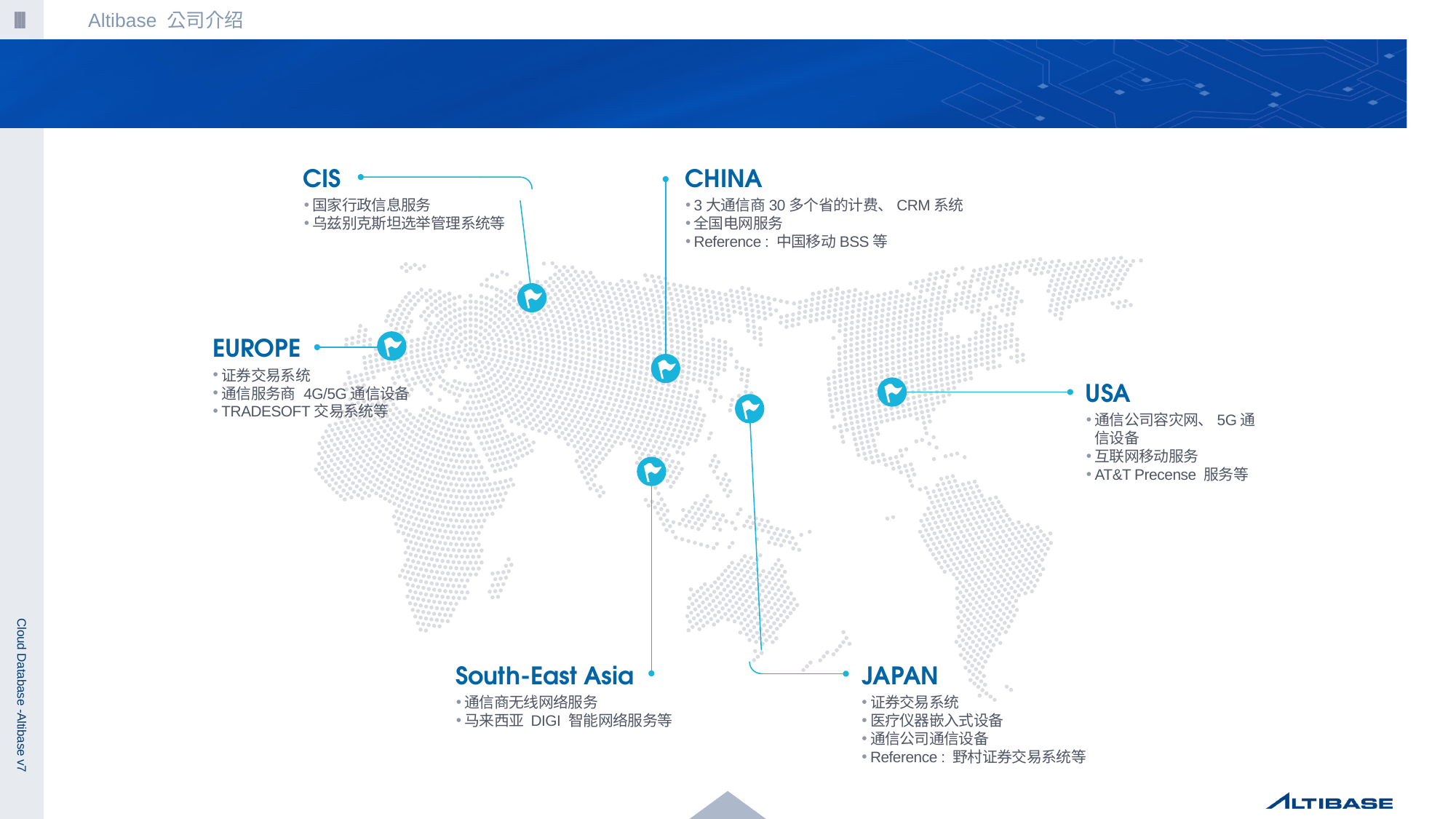

Altibase Global Success
CIS
国家行政信息服务
乌兹别克斯坦选举管理系统等
CHINA
3大通信商30多个省的计费、CRM系统
全国电网服务
Reference : 中国移动BSS等

EUROPE
证券交易系统
通信服务商 4G/5G通信设备
TRADESOFT交易系统等

USA
通信公司容灾网、5G通信设备
互联网移动服务
AT&T Precense 服务等

South-East Asia
通信商无线网络服务
马来西亚 DIGI 智能网络服务等
JAPAN
证券交易系统
医疗仪器嵌入式设备
通信公司通信设备
Reference : 野村证券交易系统等